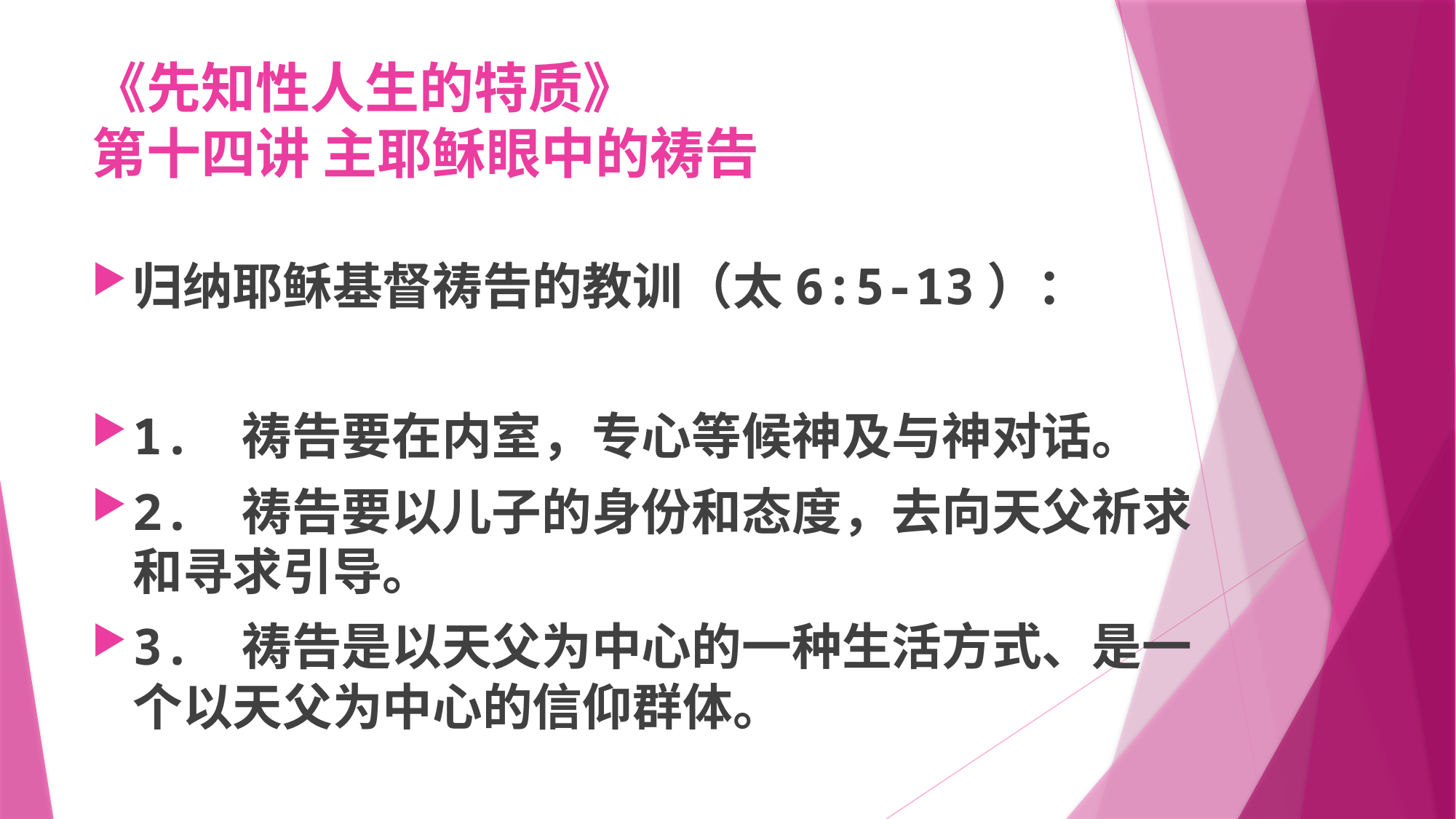

# 《先知性人生的特质》 第十四讲 主耶稣眼中的祷告
归纳耶稣基督祷告的教训（太6:5-13）：

1.	祷告要在内室，专心等候神及与神对话。
2.	祷告要以儿子的身份和态度，去向天父祈求和寻求引导。
3.	祷告是以天父为中心的一种生活方式、是一个以天父为中心的信仰群体。